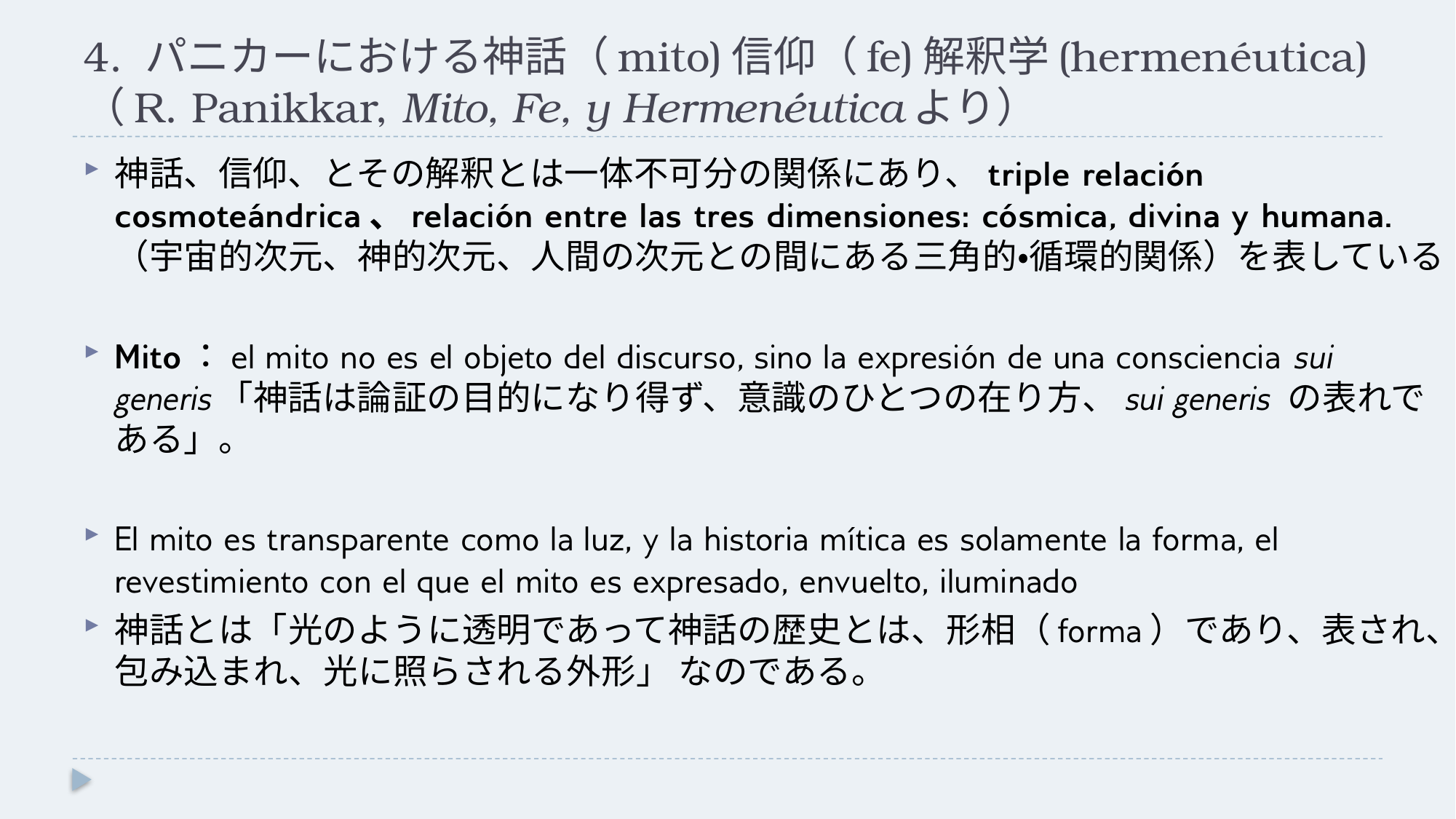

# 4. パニカーにおける神話（mito)信仰（fe)解釈学(hermenéutica) （R. Panikkar, Mito, Fe, y Hermenéuticaより）
神話、信仰、とその解釈とは一体不可分の関係にあり、triple relación cosmoteándrica、relación entre las tres dimensiones: cósmica, divina y humana.（宇宙的次元、神的次元、人間の次元との間にある三角的・循環的関係）を表している

Mito：el mito no es el objeto del discurso, sino la expresión de una consciencia sui generis「神話は論証の目的になり得ず、意識のひとつの在り方、sui generis の表れである」。

El mito es transparente como la luz, y la historia mítica es solamente la forma, el revestimiento con el que el mito es expresado, envuelto, iluminado
神話とは「光のように透明であって神話の歴史とは、形相（forma）であり、表され、包み込まれ、光に照らされる外形」 なのである。